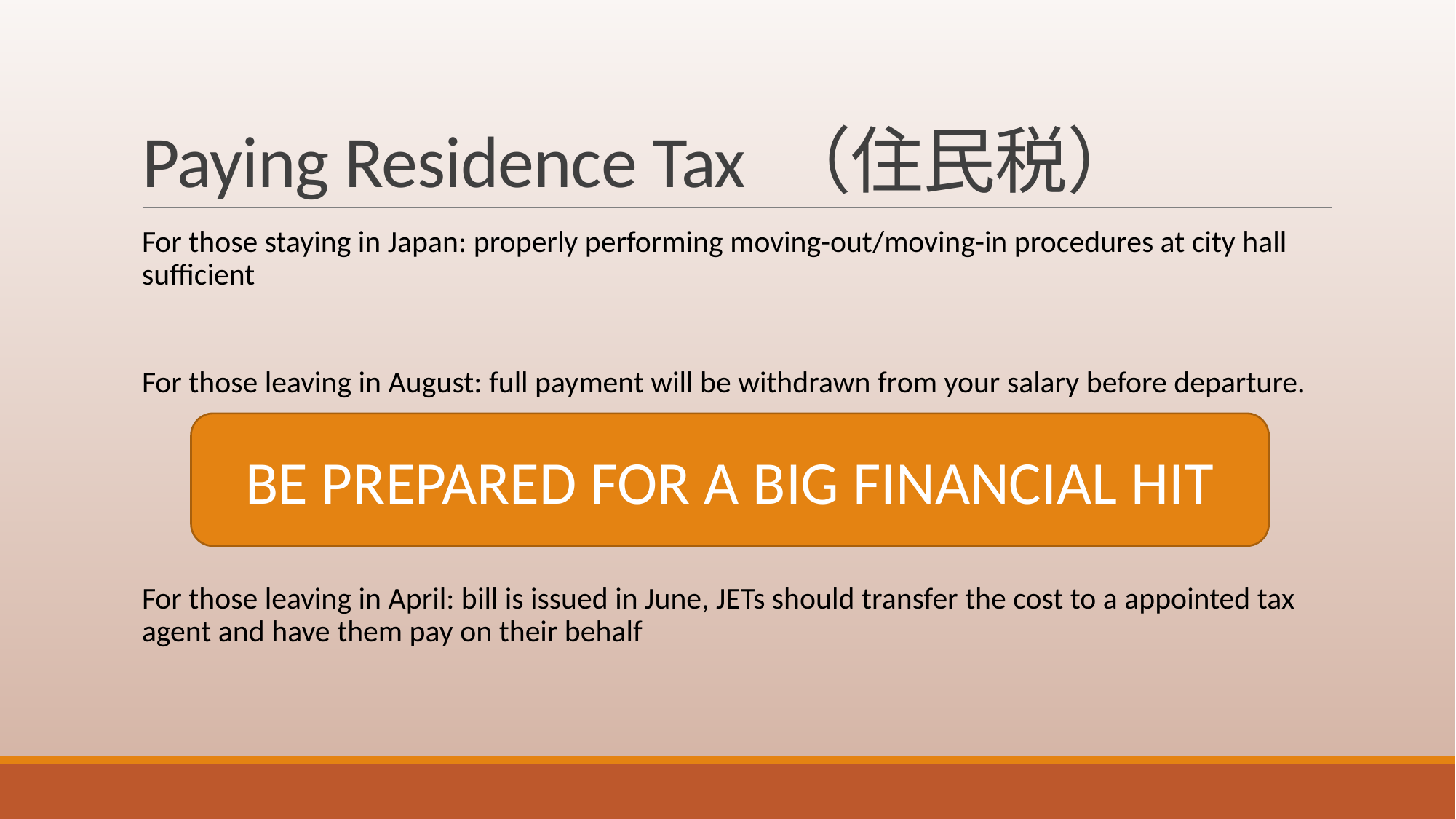

# Paying Residence Tax （住民税）
For those staying in Japan: properly performing moving-out/moving-in procedures at city hall sufficient

For those leaving in August: full payment will be withdrawn from your salary before departure.

For those leaving in April: bill is issued in June, JETs should transfer the cost to a appointed tax agent and have them pay on their behalf

BE PREPARED FOR A BIG FINANCIAL HIT